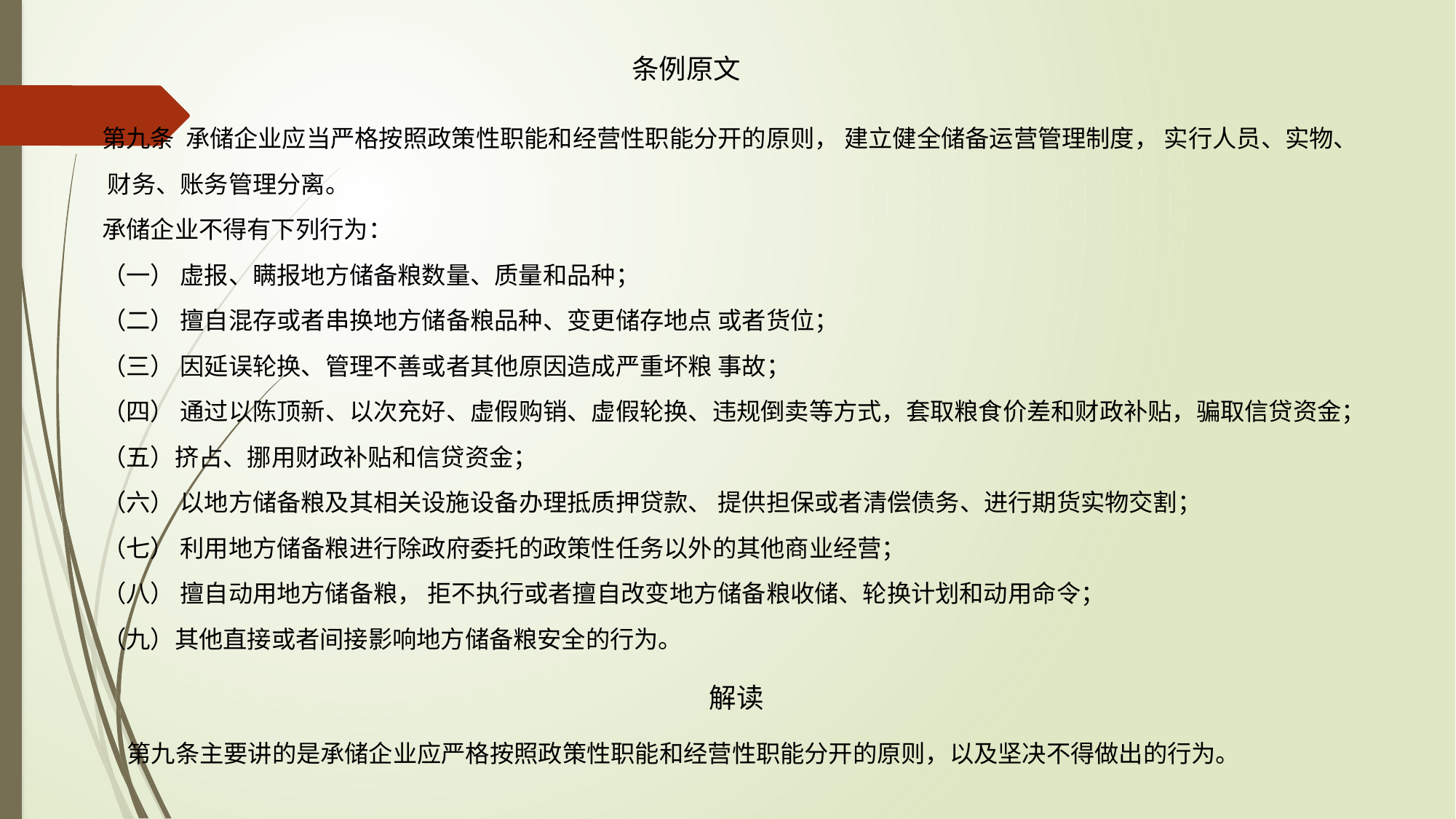

条例原文
第九条  承储企业应当严格按照政策性职能和经营性职能分开的原则， 建立健全储备运营管理制度， 实行人员、实物、 财务、账务管理分离。
承储企业不得有下列行为：
（一） 虚报、瞒报地方储备粮数量、质量和品种；
（二） 擅自混存或者串换地方储备粮品种、变更储存地点 或者货位；
（三） 因延误轮换、管理不善或者其他原因造成严重坏粮 事故；
（四） 通过以陈顶新、以次充好、虚假购销、虚假轮换、违规倒卖等方式，套取粮食价差和财政补贴，骗取信贷资金；
（五）挤占、挪用财政补贴和信贷资金；
（六） 以地方储备粮及其相关设施设备办理抵质押贷款、 提供担保或者清偿债务、进行期货实物交割；
（七） 利用地方储备粮进行除政府委托的政策性任务以外的其他商业经营；
（八） 擅自动用地方储备粮， 拒不执行或者擅自改变地方储备粮收储、轮换计划和动用命令；
（九）其他直接或者间接影响地方储备粮安全的行为。
解读
第九条主要讲的是承储企业应严格按照政策性职能和经营性职能分开的原则，以及坚决不得做出的行为。